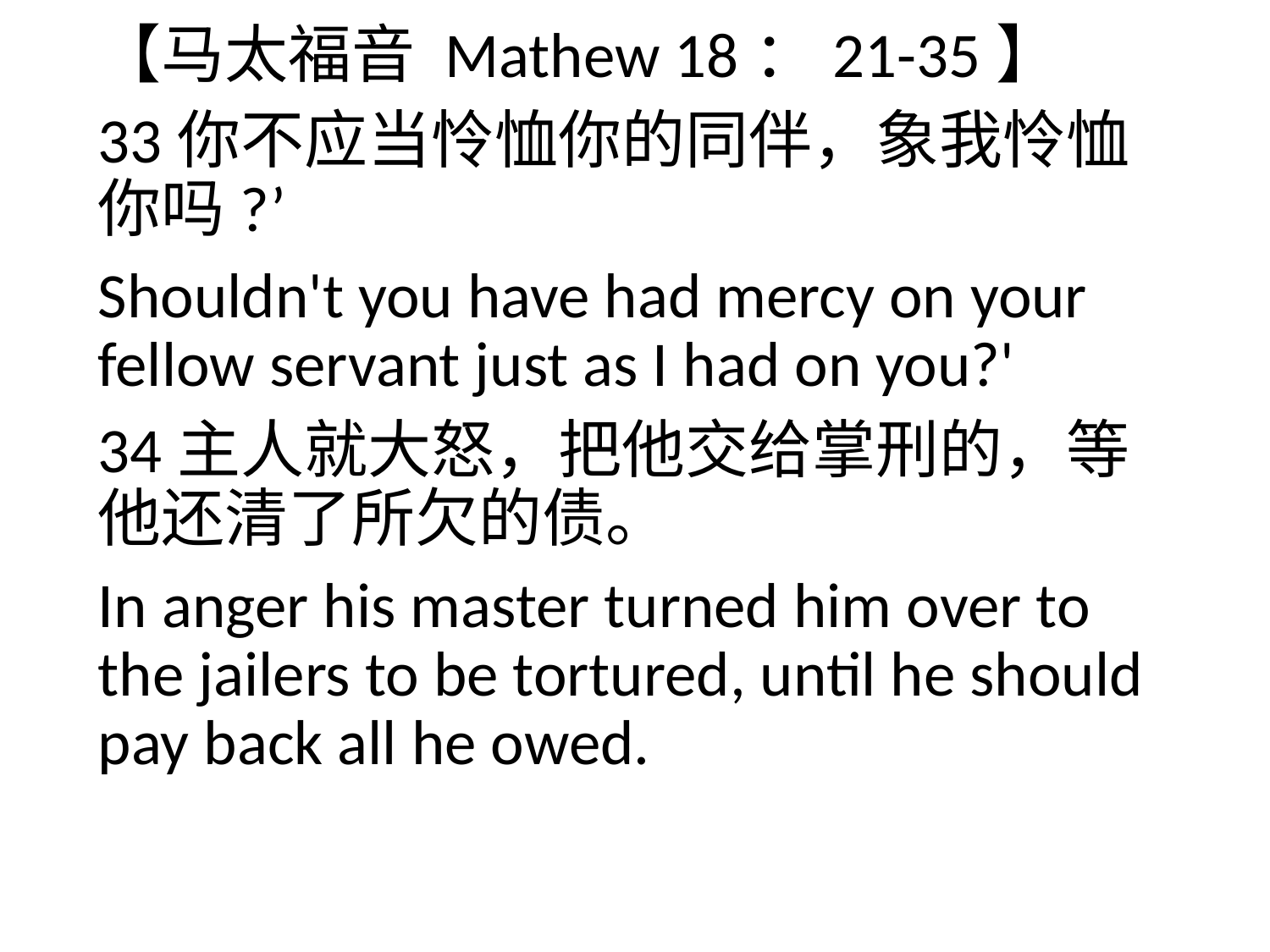

【马太福音 Mathew 18：21-35】
33你不应当怜恤你的同伴，象我怜恤你吗?’
Shouldn't you have had mercy on your fellow servant just as I had on you?'
34主人就大怒，把他交给掌刑的，等他还清了所欠的债。
In anger his master turned him over to the jailers to be tortured, until he should pay back all he owed.